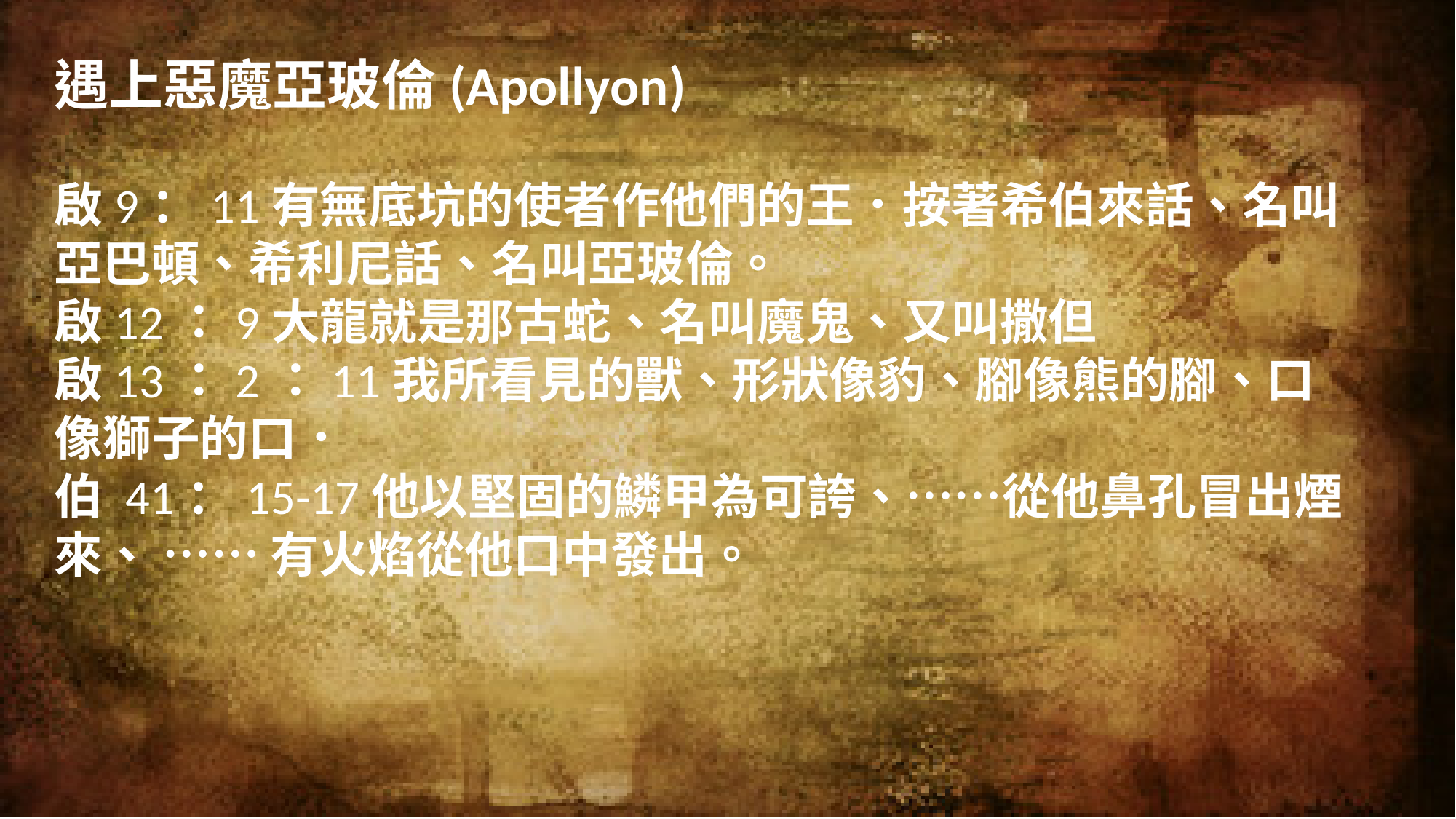

遇上惡魔亞玻倫(Apollyon)

啟9：11有無底坑的使者作他們的王．按著希伯來話、名叫亞巴頓、希利尼話、名叫亞玻倫。
啟12：9大龍就是那古蛇、名叫魔鬼、又叫撒但
啟13：2：11我所看見的獸、形狀像豹、腳像熊的腳、口像獅子的口．
伯 41：15-17他以堅固的鱗甲為可誇、⋯⋯從他鼻孔冒出煙來、 ⋯⋯ 有火焰從他口中發出。